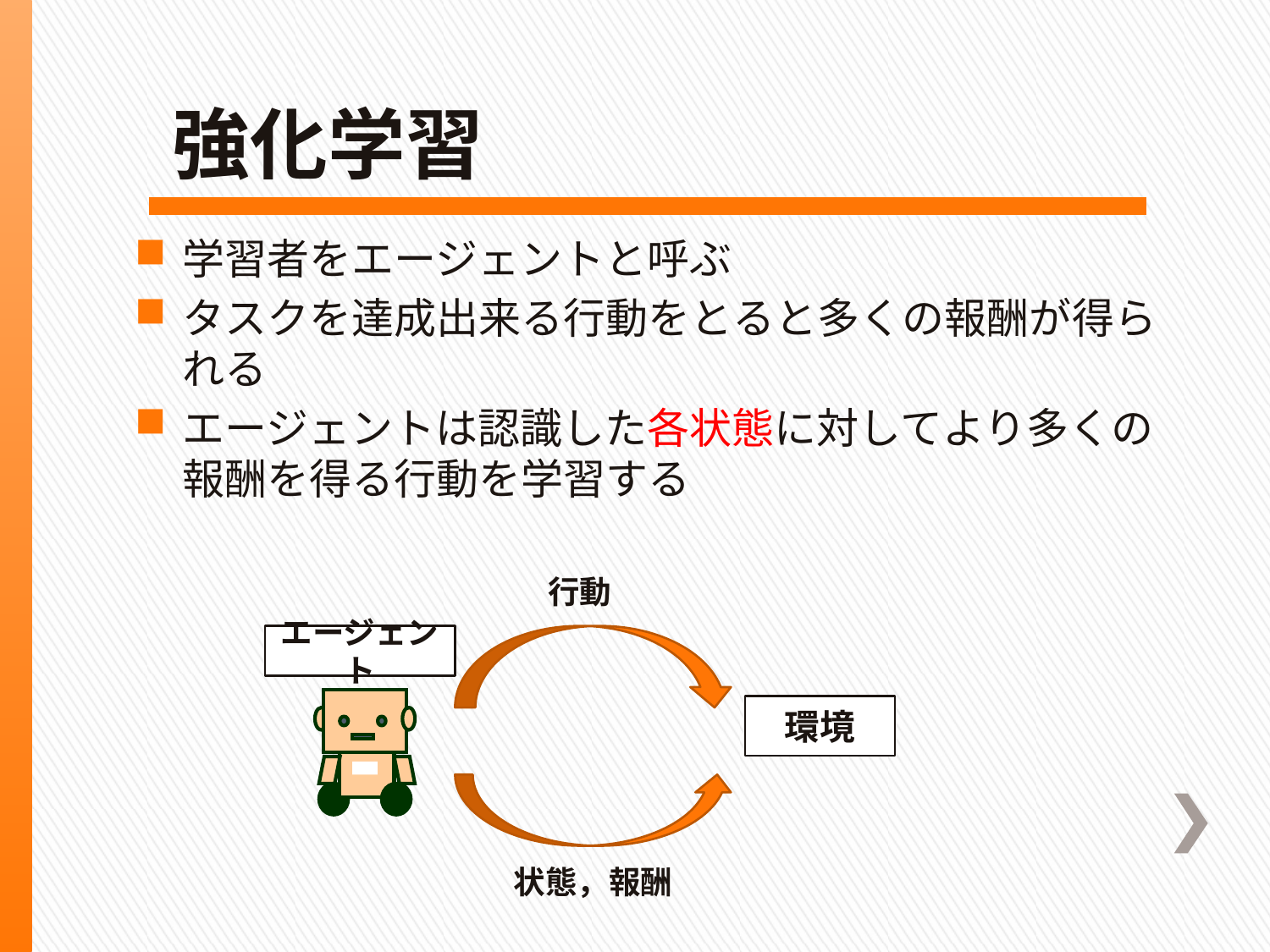

# 強化学習
学習者をエージェントと呼ぶ
タスクを達成出来る行動をとると多くの報酬が得られる
エージェントは認識した各状態に対してより多くの報酬を得る行動を学習する
行動

エージェント

環境

状態，報酬